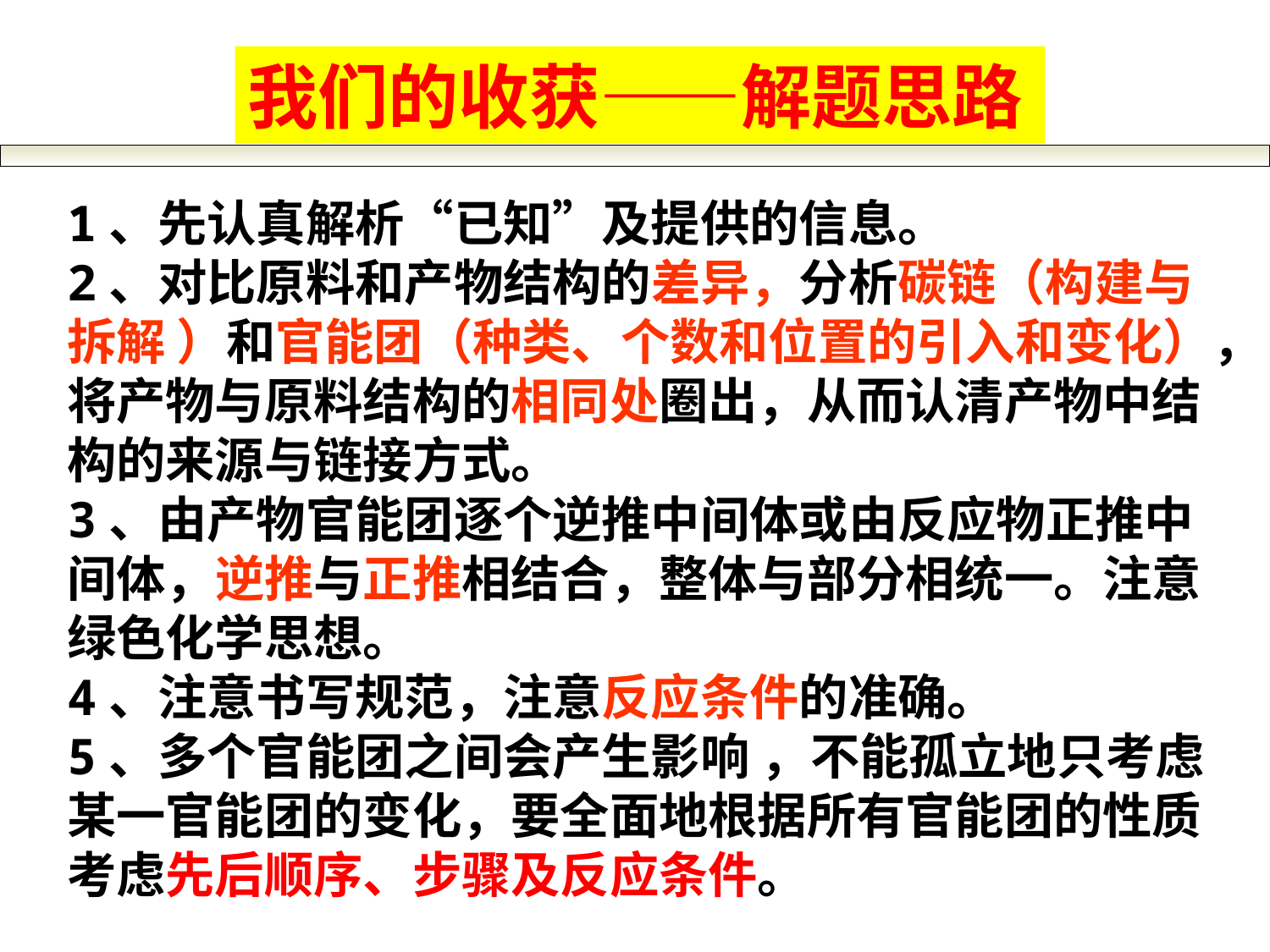

我们的收获——解题思路

1、先认真解析“已知”及提供的信息。
2、对比原料和产物结构的差异，分析碳链（构建与拆解 ）和官能团（种类、个数和位置的引入和变化），将产物与原料结构的相同处圈出，从而认清产物中结构的来源与链接方式。
3、由产物官能团逐个逆推中间体或由反应物正推中间体，逆推与正推相结合，整体与部分相统一。注意绿色化学思想。
4、注意书写规范，注意反应条件的准确。
5、多个官能团之间会产生影响 ，不能孤立地只考虑某一官能团的变化，要全面地根据所有官能团的性质考虑先后顺序、步骤及反应条件。